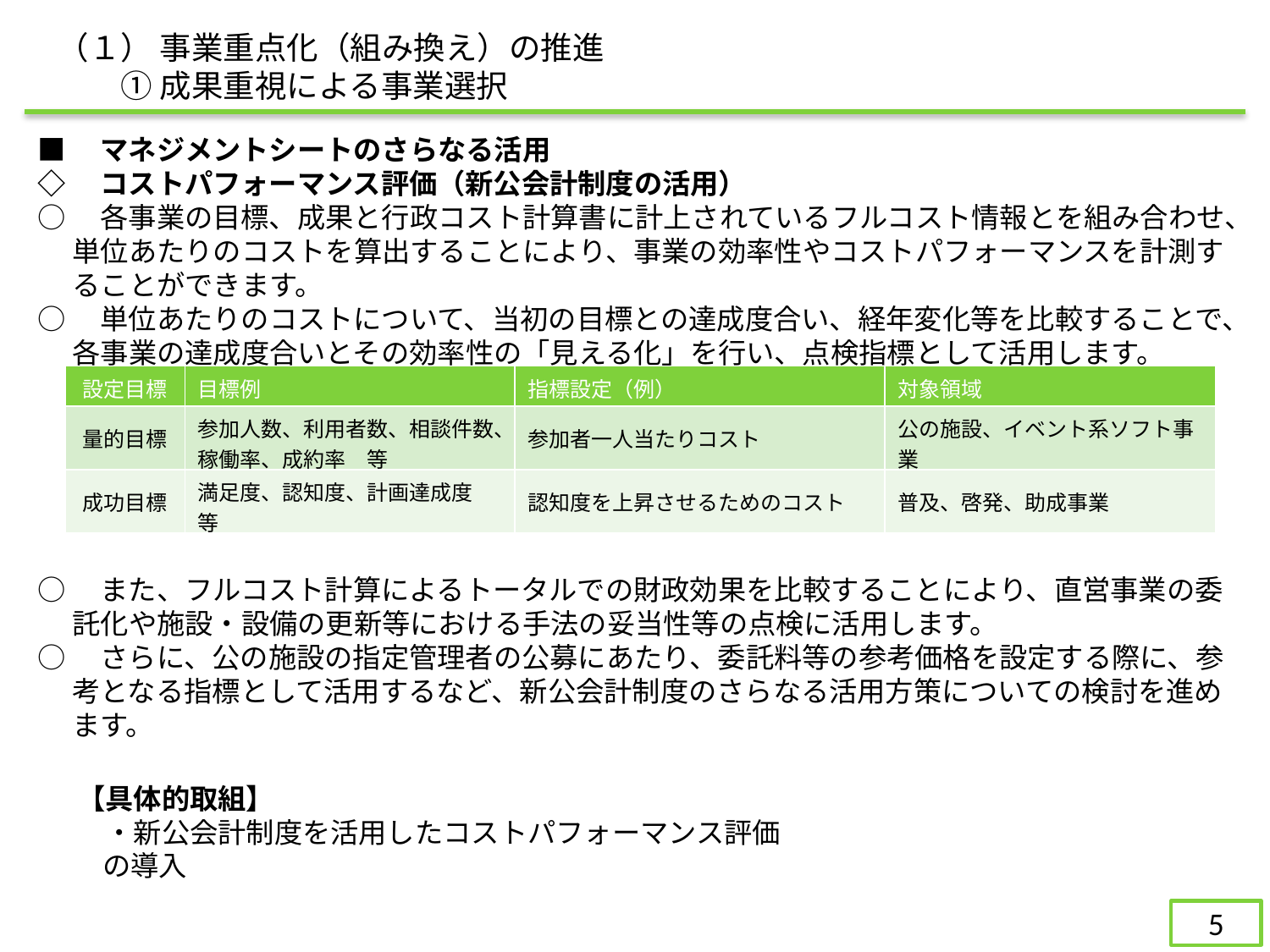

（１） 事業重点化（組み換え）の推進
　　① 成果重視による事業選択
■　マネジメントシートのさらなる活用
◇　コストパフォーマンス評価（新公会計制度の活用）
○　各事業の目標、成果と行政コスト計算書に計上されているフルコスト情報とを組み合わせ、単位あたりのコストを算出することにより、事業の効率性やコストパフォーマンスを計測することができます。
○　単位あたりのコストについて、当初の目標との達成度合い、経年変化等を比較することで、各事業の達成度合いとその効率性の「見える化」を行い、点検指標として活用します。

| 設定目標 | 目標例 | 指標設定（例） | 対象領域 |
| --- | --- | --- | --- |
| 量的目標 | 参加人数、利用者数、相談件数、稼働率、成約率　等 | 参加者一人当たりコスト | 公の施設、イベント系ソフト事業 |
| 成功目標 | 満足度、認知度、計画達成度　等 | 認知度を上昇させるためのコスト | 普及、啓発、助成事業 |
○　また、フルコスト計算によるトータルでの財政効果を比較することにより、直営事業の委託化や施設・設備の更新等における手法の妥当性等の点検に活用します。
○　さらに、公の施設の指定管理者の公募にあたり、委託料等の参考価格を設定する際に、参考となる指標として活用するなど、新公会計制度のさらなる活用方策についての検討を進めます。
【具体的取組】
　・新公会計制度を活用したコストパフォーマンス評価の導入
5